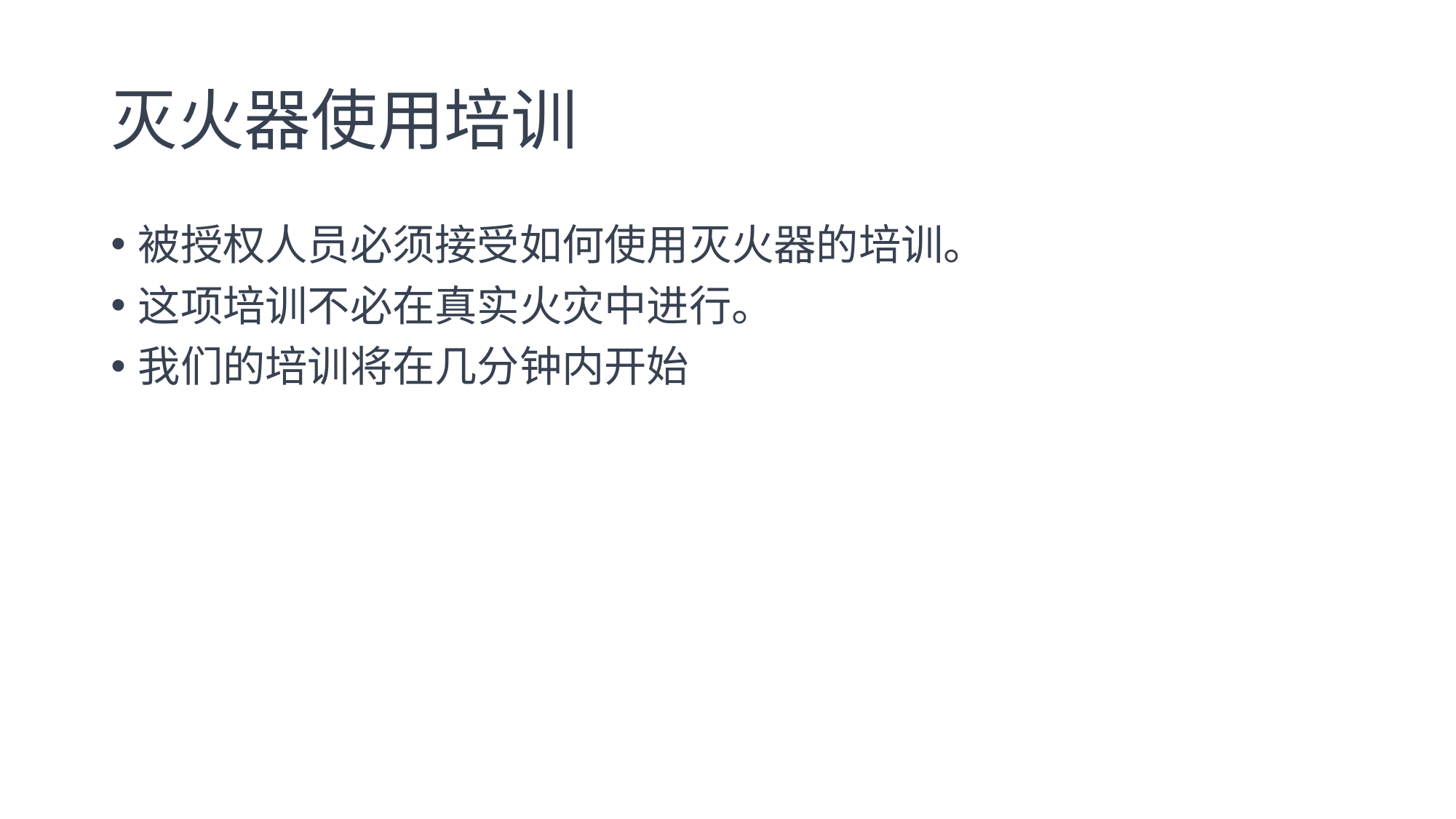

# 灭火器使用培训
被授权人员必须接受如何使用灭火器的培训。
这项培训不必在真实火灾中进行。
我们的培训将在几分钟内开始